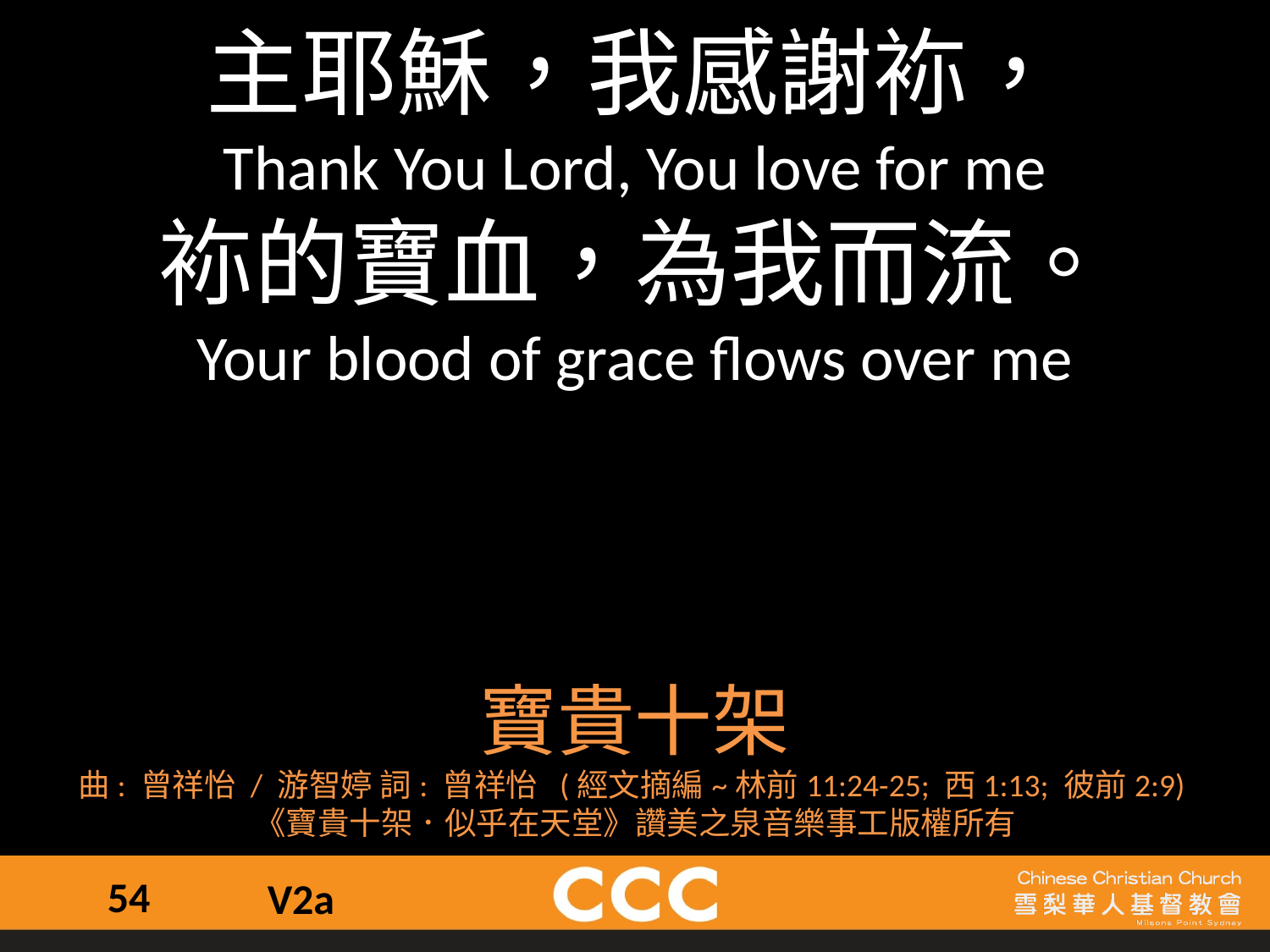

主耶穌，我感謝袮，
Thank You Lord, You love for me
袮的寶血，為我而流。
Your blood of grace flows over me
寶貴十架
曲: 曾祥怡 / 游智婷 詞: 曾祥怡  (經文摘編~林前11:24-25; 西1:13; 彼前2:9)
《寶貴十架．似乎在天堂》讚美之泉音樂事工版權所有

54
V2a